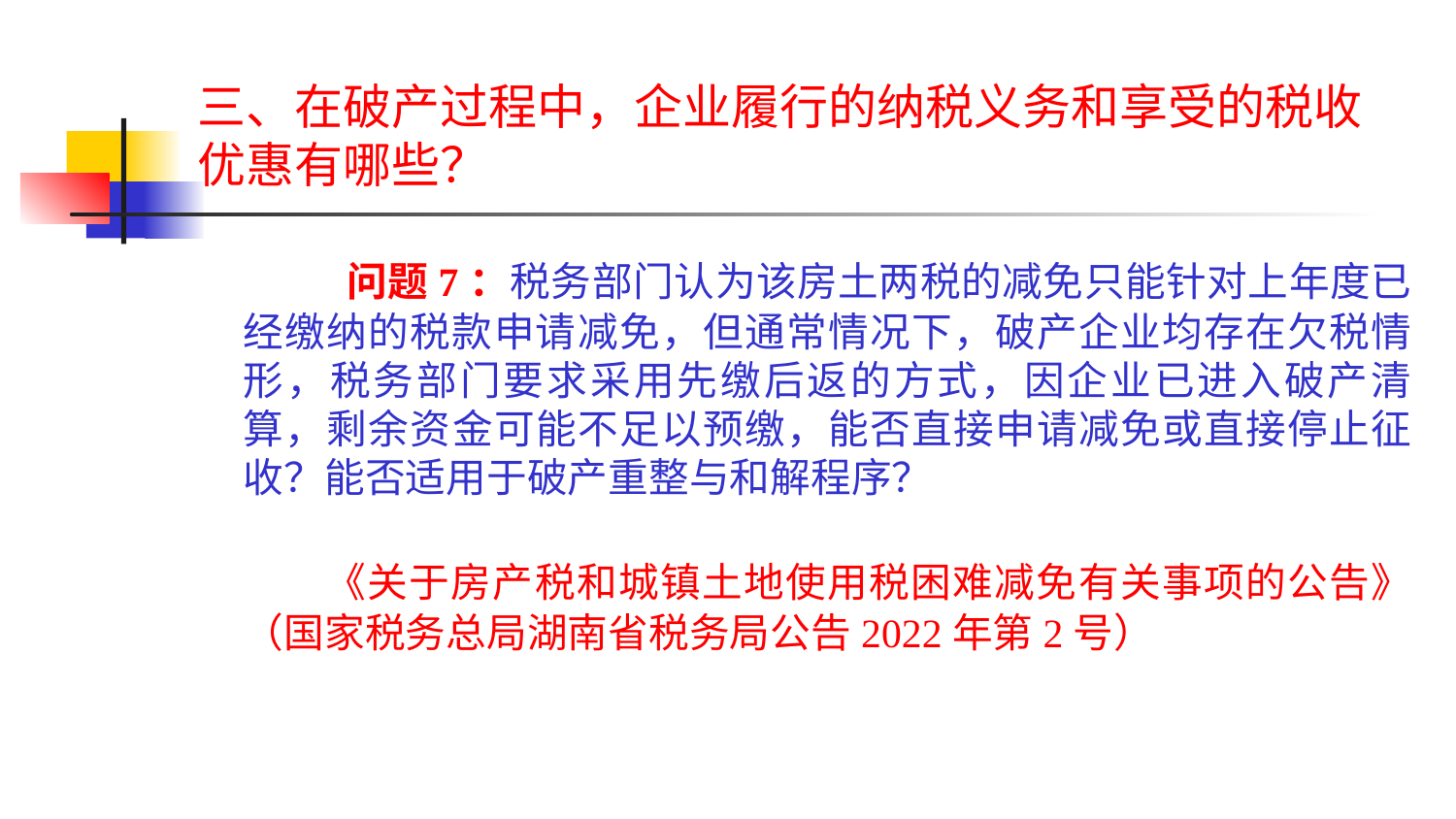

# 三、在破产过程中，企业履行的纳税义务和享受的税收优惠有哪些？
            问题7：税务部门认为该房土两税的减免只能针对上年度已经缴纳的税款申请减免，但通常情况下，破产企业均存在欠税情形，税务部门要求采用先缴后返的方式，因企业已进入破产清算，剩余资金可能不足以预缴，能否直接申请减免或直接停止征收？能否适用于破产重整与和解程序？

         《关于房产税和城镇土地使用税困难减免有关事项的公告》（国家税务总局湖南省税务局公告2022年第2号）